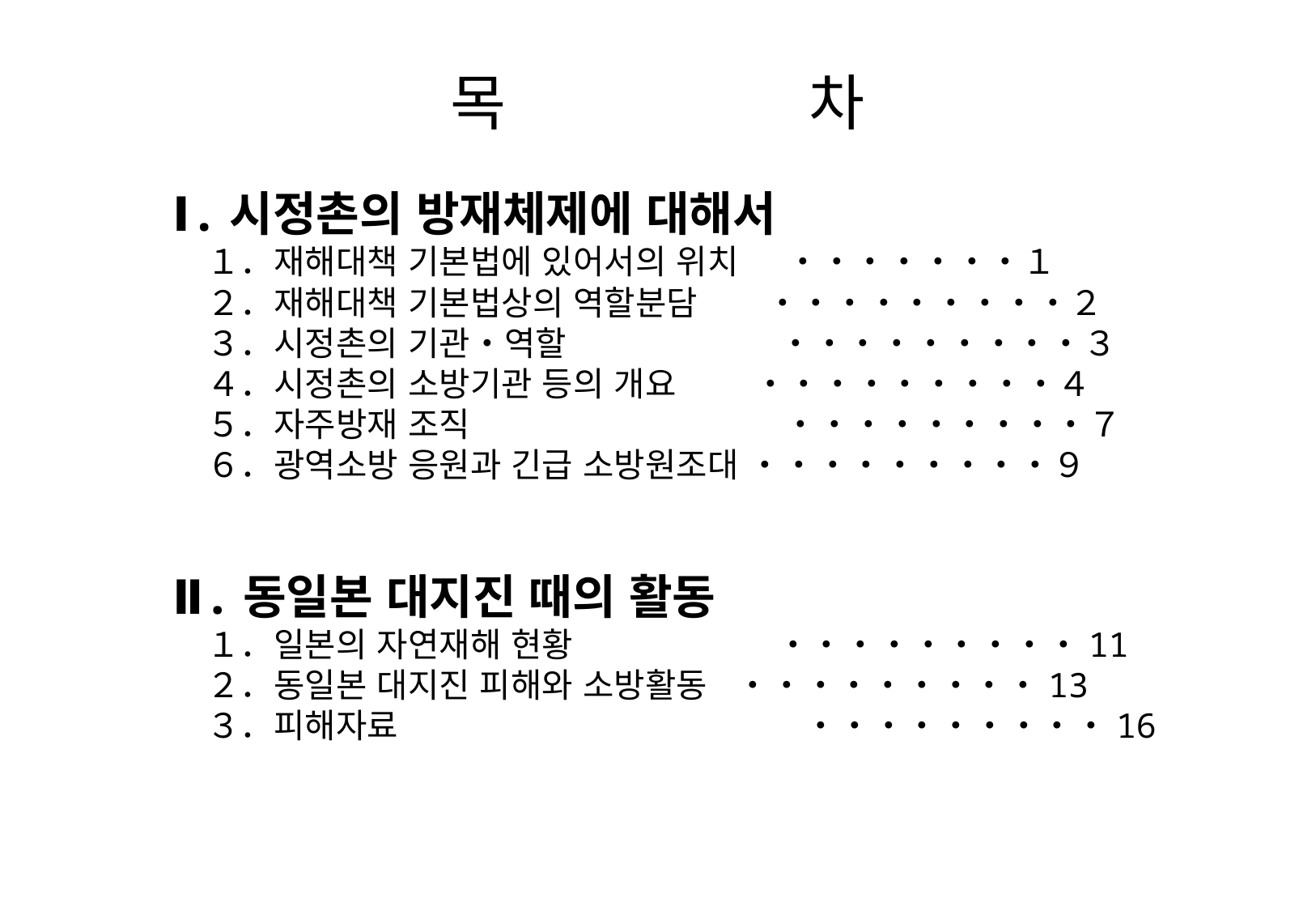

목　　　　　차
# Ⅰ.시정촌의 방재체제에 대해서 　１．재해대책 기본법에 있어서의 위치     ・・・・・・・１ 　２．재해대책 기본법상의 역할분담　　・・・・・・・・・２ 　３．시정촌의 기관・역할 　　　　　　・・・・・・・・・３ 　４．시정촌의 소방기관 등의 개요 　　・・・・・・・・・４ 　５．자주방재 조직 　　　　　　　　　・・・・・・・・・７ 　６．광역소방 응원과 긴급 소방원조대 ・・・・・・・・・９
Ⅱ.동일본 대지진 때의 활동
　１．일본의 자연재해 현황　　　　　　・・・・・・・・・11
　２．동일본 대지진 피해와 소방활동   ・・・・・・・・・13
　３．피해자료　　　　　　　　　　　　・・・・・・・・・16